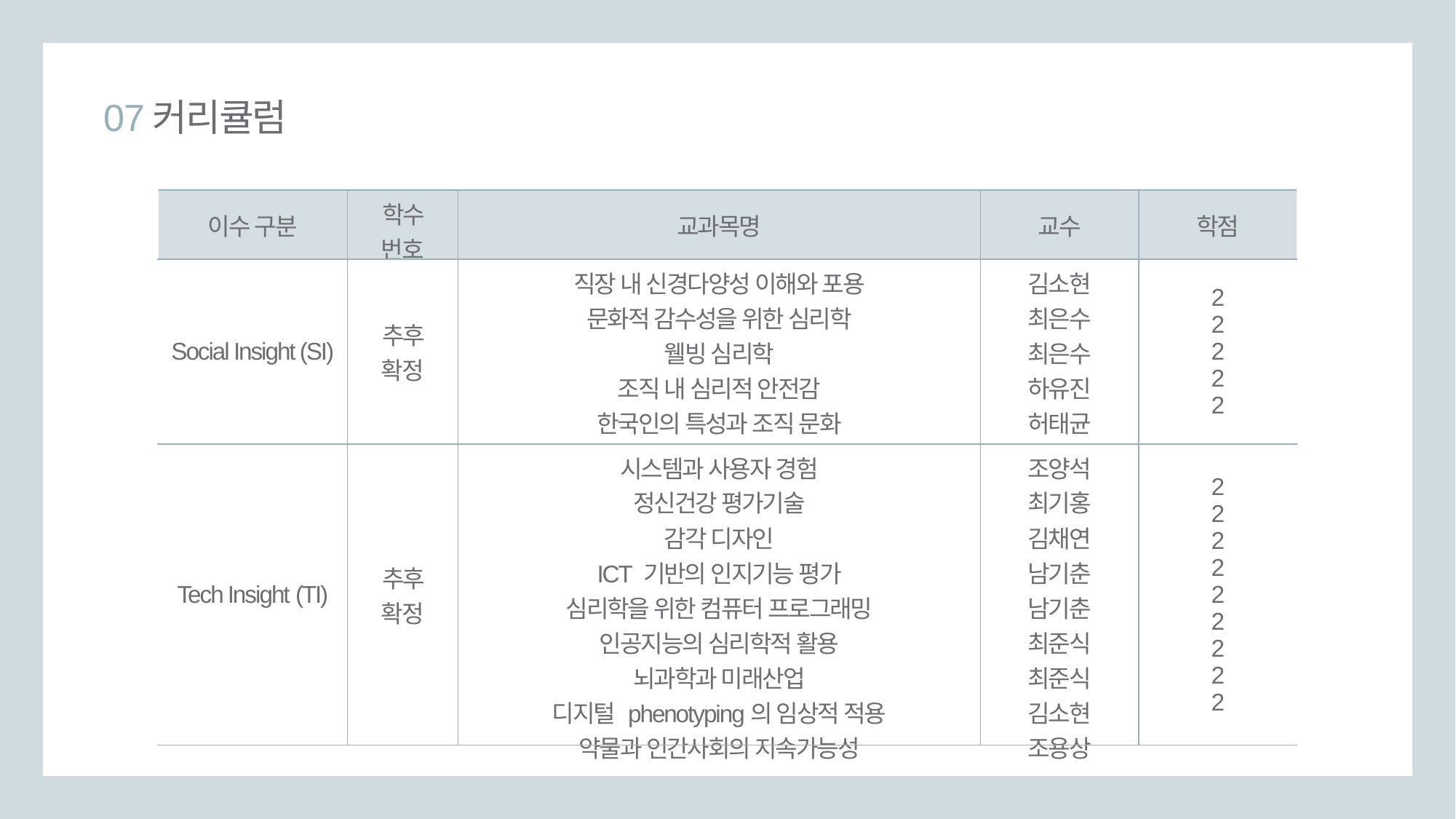

07
커리큘럼
| 이수 구분 | 학수 번호 | 교과목명 | 교수 | 학점 |
| --- | --- | --- | --- | --- |
| Social Insight (SI) | 추후 확정 | 직장 내 신경다양성 이해와 포용 문화적 감수성을 위한 심리학 웰빙 심리학 조직 내 심리적 안전감 한국인의 특성과 조직 문화 | 김소현 최은수 최은수 하유진 허태균 | 2 2 2 2 2 |
| Tech Insight (TI) | 추후 확정 | 시스템과 사용자 경험 정신건강 평가기술 감각 디자인 ICT 기반의 인지기능 평가 심리학을 위한 컴퓨터 프로그래밍 인공지능의 심리학적 활용 뇌과학과 미래산업 디지털 phenotyping의 임상적 적용 약물과 인간사회의 지속가능성 | 조양석 최기홍 김채연 남기춘 남기춘 최준식 최준식 김소현 조용상 | 2 2 2 2 2 2 2 2 2 |